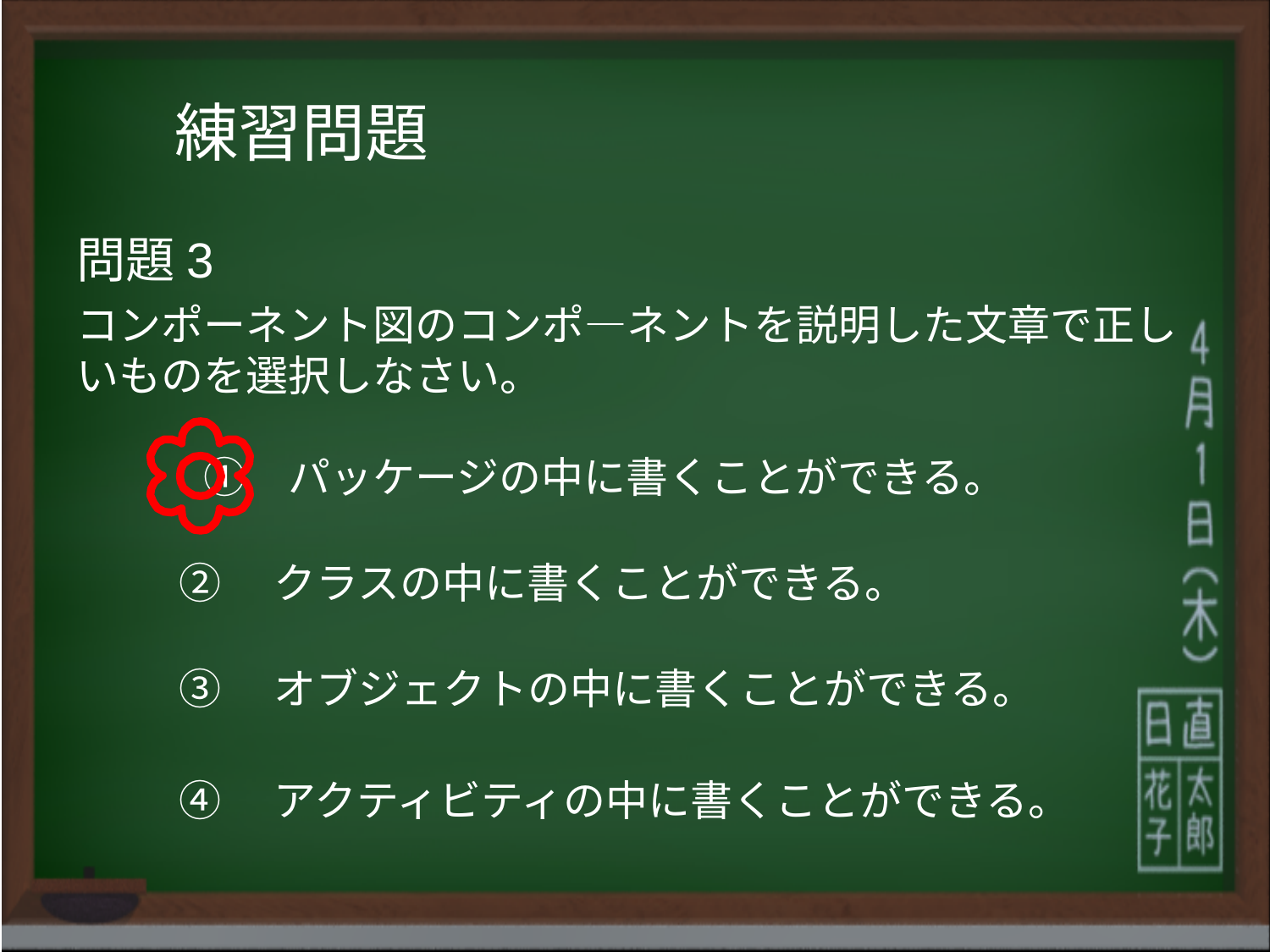

練習問題
問題3
コンポーネント図のコンポ―ネントを説明した文章で正しいものを選択しなさい。
	①　パッケージの中に書くことができる。

	②　クラスの中に書くことができる。

	③　オブジェクトの中に書くことができる。
④　アクティビティの中に書くことができる。